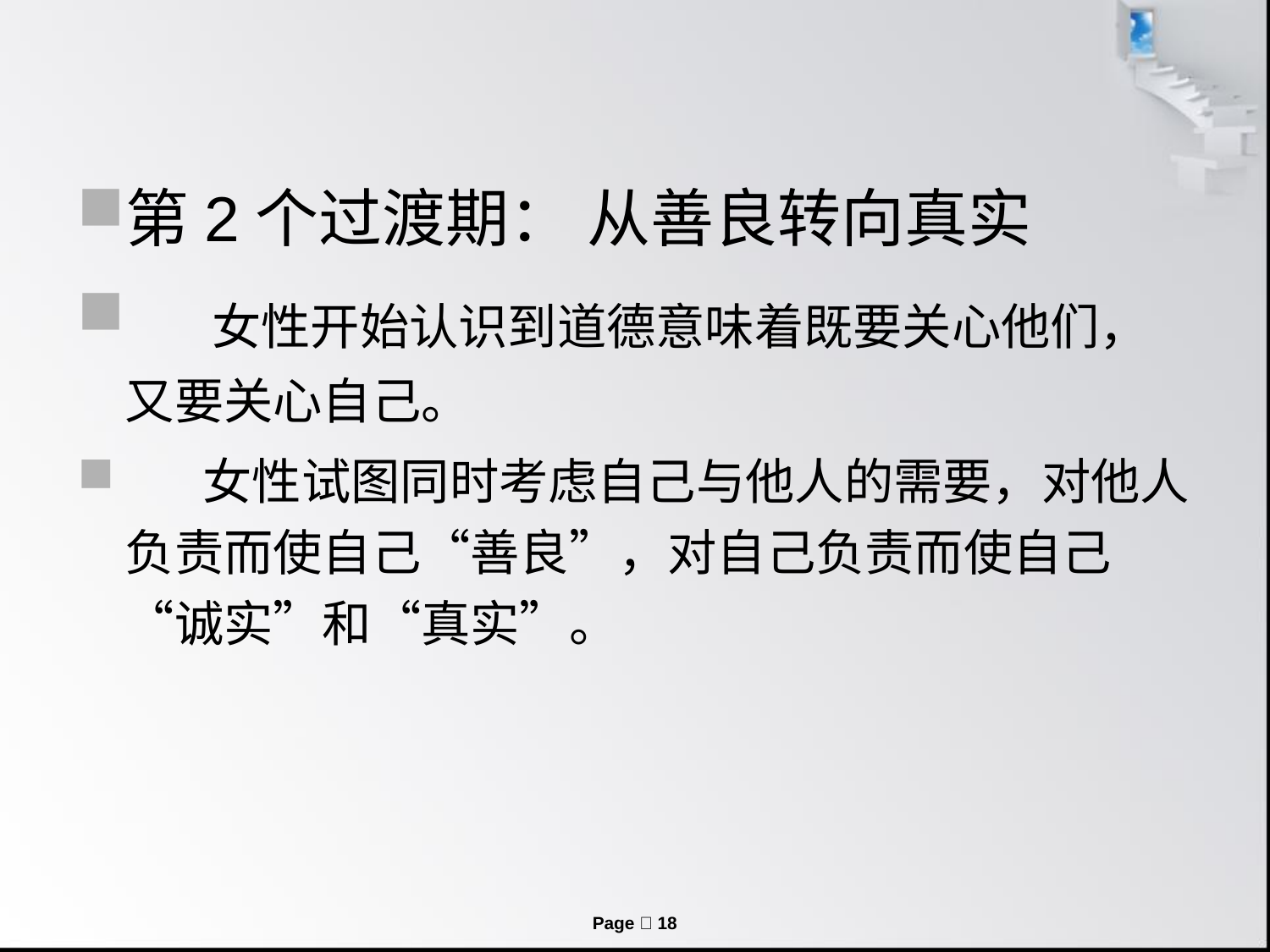

#
第2个过渡期： 从善良转向真实
     女性开始认识到道德意味着既要关心他们，又要关心自己。
      女性试图同时考虑自己与他人的需要，对他人负责而使自己“善良”，对自己负责而使自己“诚实”和“真实”。